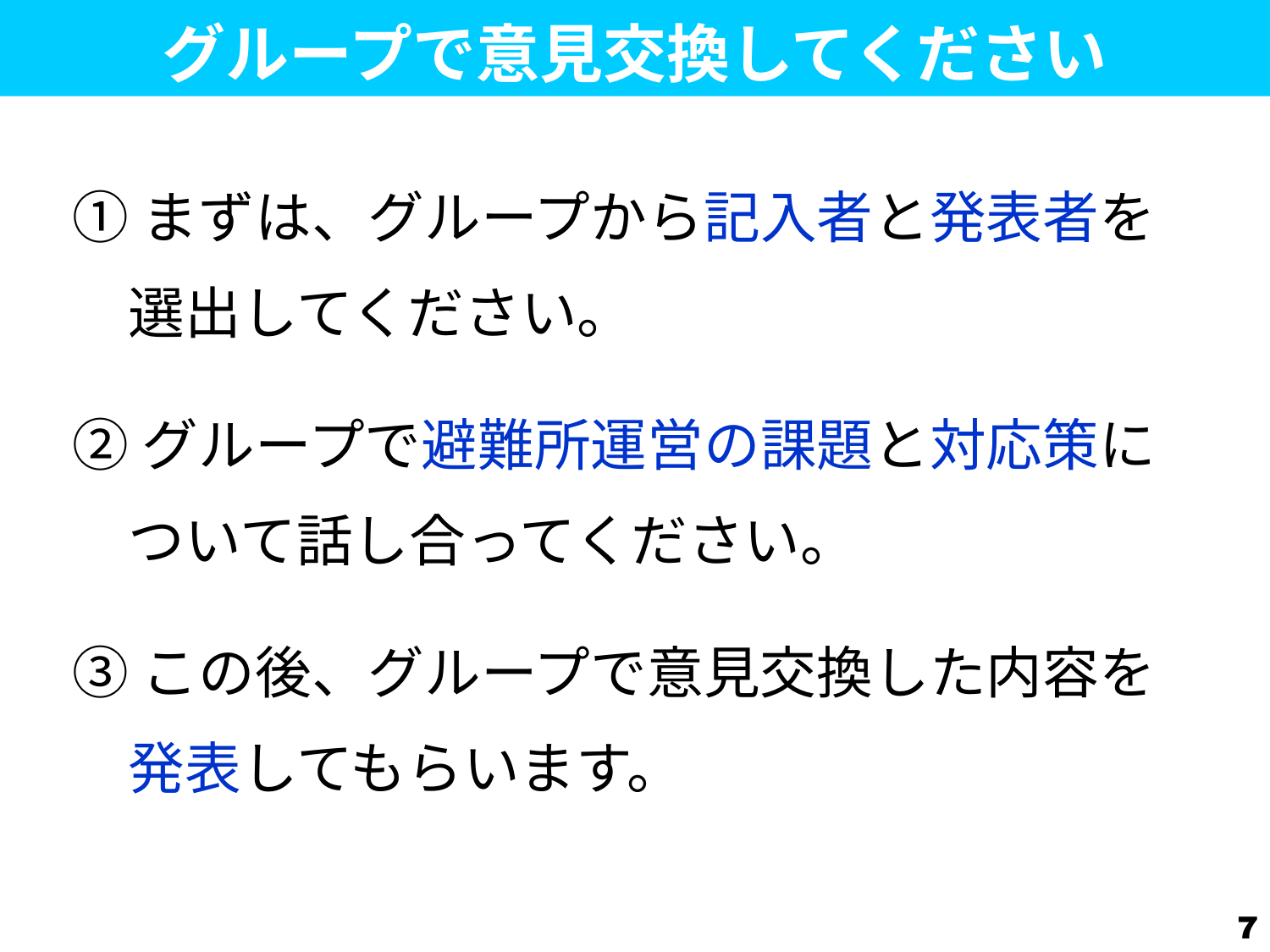

グループで意見交換してください
①まずは、グループから記入者と発表者を
　選出してください。

②グループで避難所運営の課題と対応策に
　ついて話し合ってください。

③この後、グループで意見交換した内容を
　発表してもらいます。

7